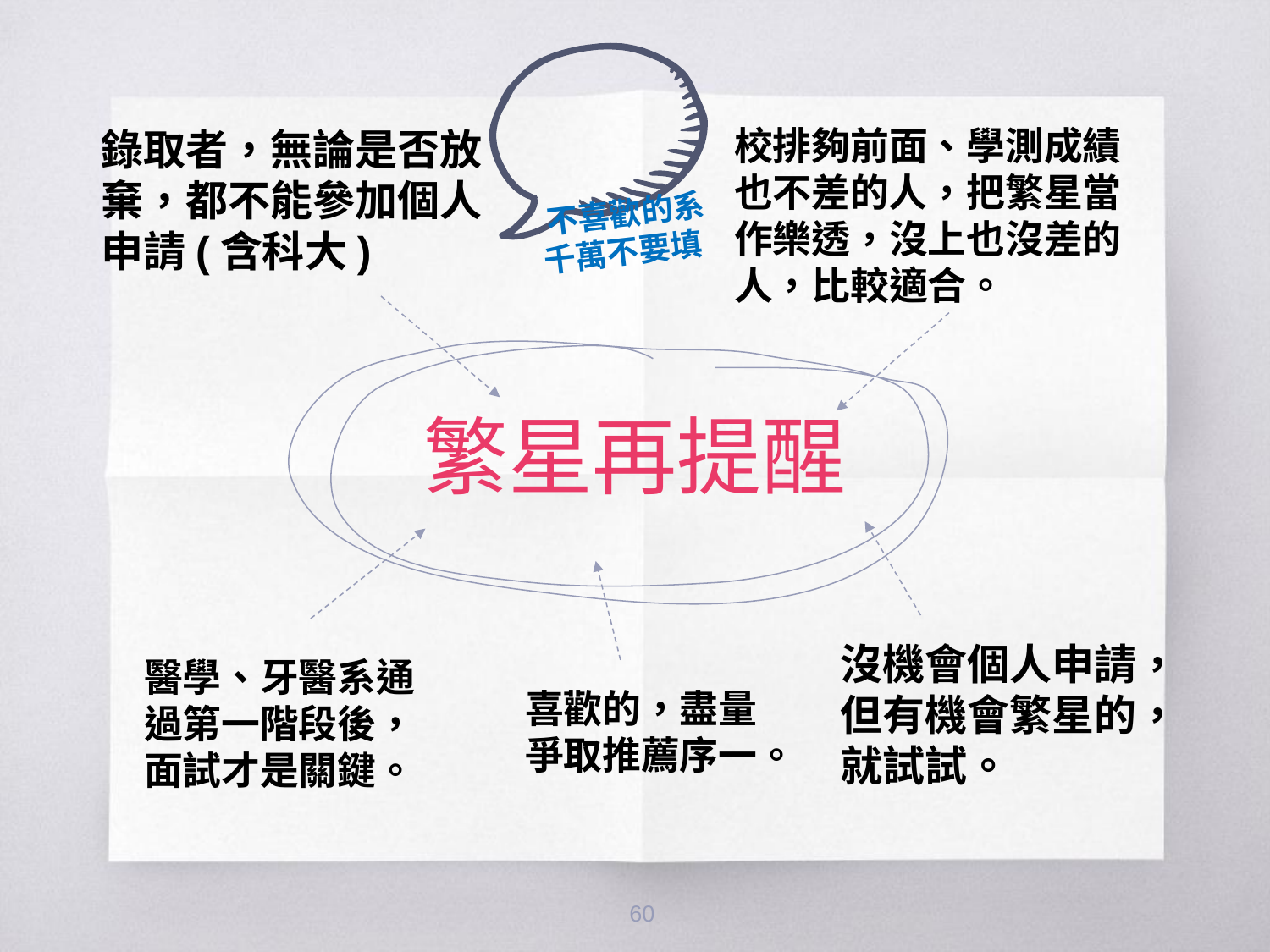

不喜歡的系
   千萬不要填
錄取者，無論是否放棄，都不能參加個人申請(含科大)
校排夠前面、學測成績也不差的人，把繁星當作樂透，沒上也沒差的人，比較適合。

繁星再提醒
沒機會個人申請，但有機會繁星的，就試試。
醫學、牙醫系通過第一階段後，
面試才是關鍵。
喜歡的，盡量爭取推薦序一。
60